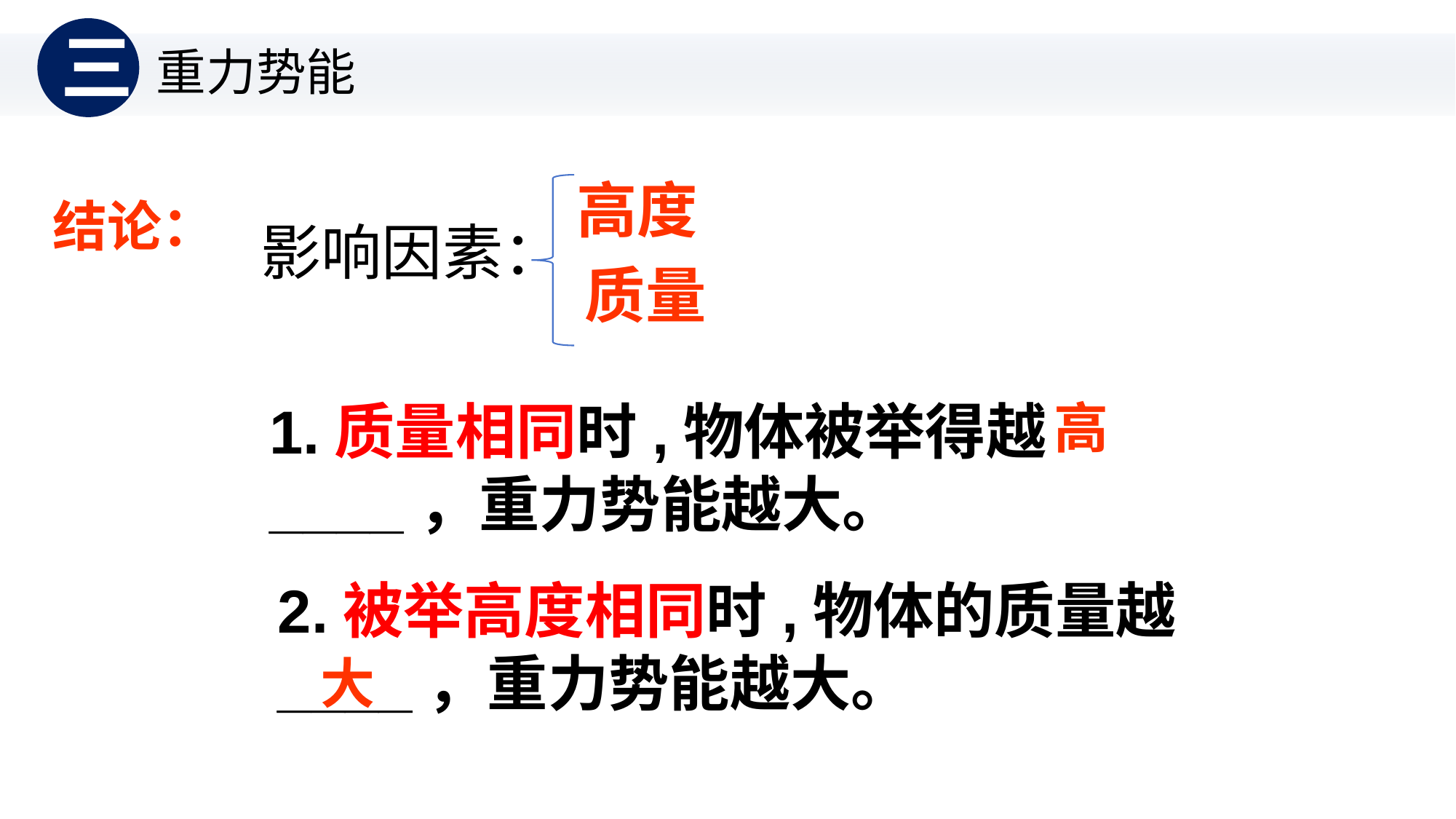

三

重力势能

高度

结论：
影响因素：
质量
1.质量相同时,物体被举得越____，重力势能越大。
高
2.被举高度相同时,物体的质量越____，重力势能越大。
大